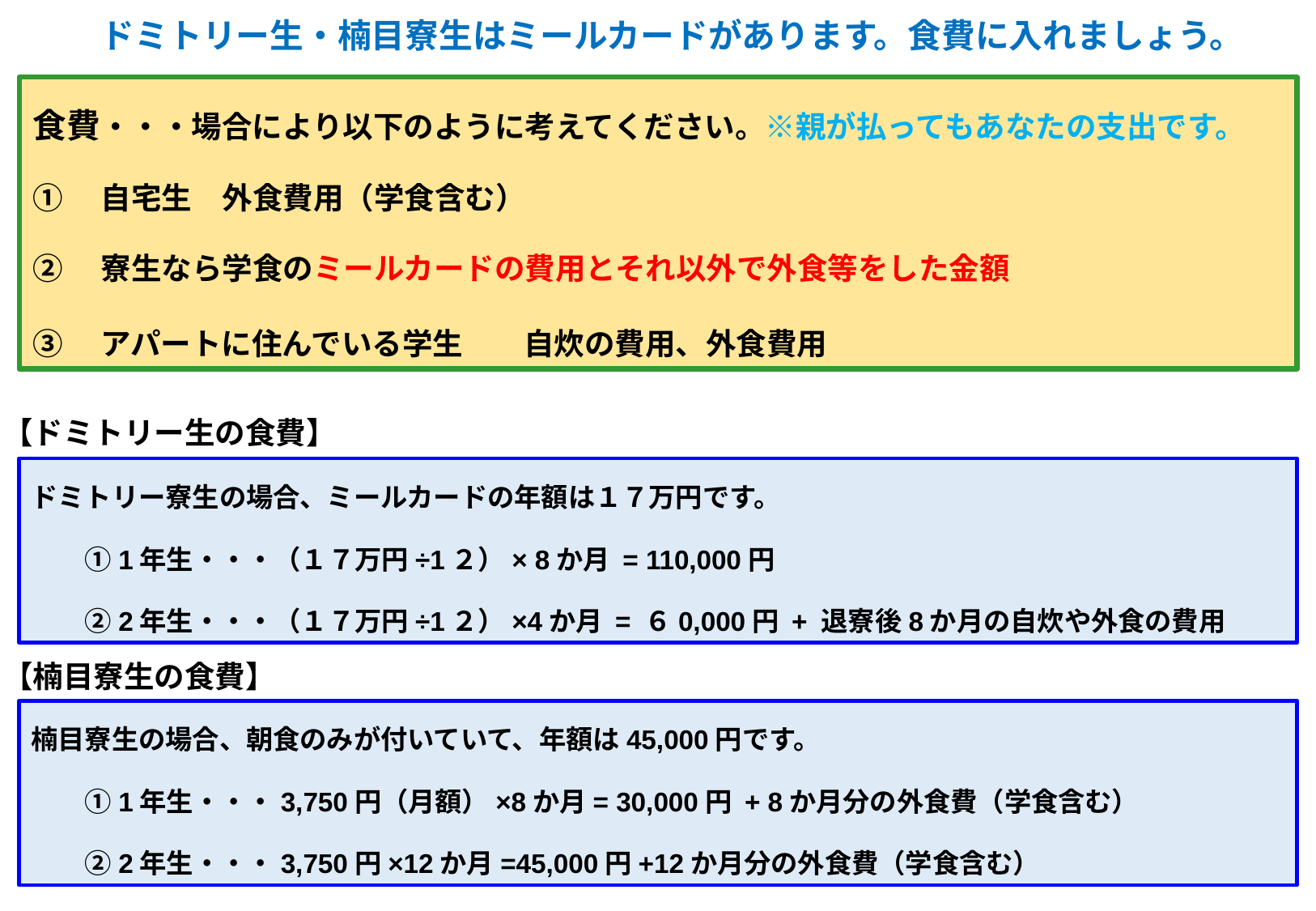

ドミトリー生・楠目寮生はミールカードがあります。食費に入れましょう。
食費・・・場合により以下のように考えてください。※親が払ってもあなたの支出です。
①　自宅生　外食費用（学食含む）
②　寮生なら学食のミールカードの費用とそれ以外で外食等をした金額
③　アパートに住んでいる学生　　自炊の費用、外食費用
【ドミトリー生の食費】
ドミトリー寮生の場合、ミールカードの年額は１７万円です。
　　①1年生・・・（１７万円÷1２）× 8か月 = 110,000円
　　②2年生・・・（１７万円÷1２）×4か月 = ６0,000円 + 退寮後8か月の自炊や外食の費用
【楠目寮生の食費】
楠目寮生の場合、朝食のみが付いていて、年額は45,000円です。
　　①1年生・・・3,750円（月額）×8か月= 30,000円 + 8か月分の外食費（学食含む）
　　②2年生・・・3,750円×12か月=45,000円+12か月分の外食費（学食含む）
5